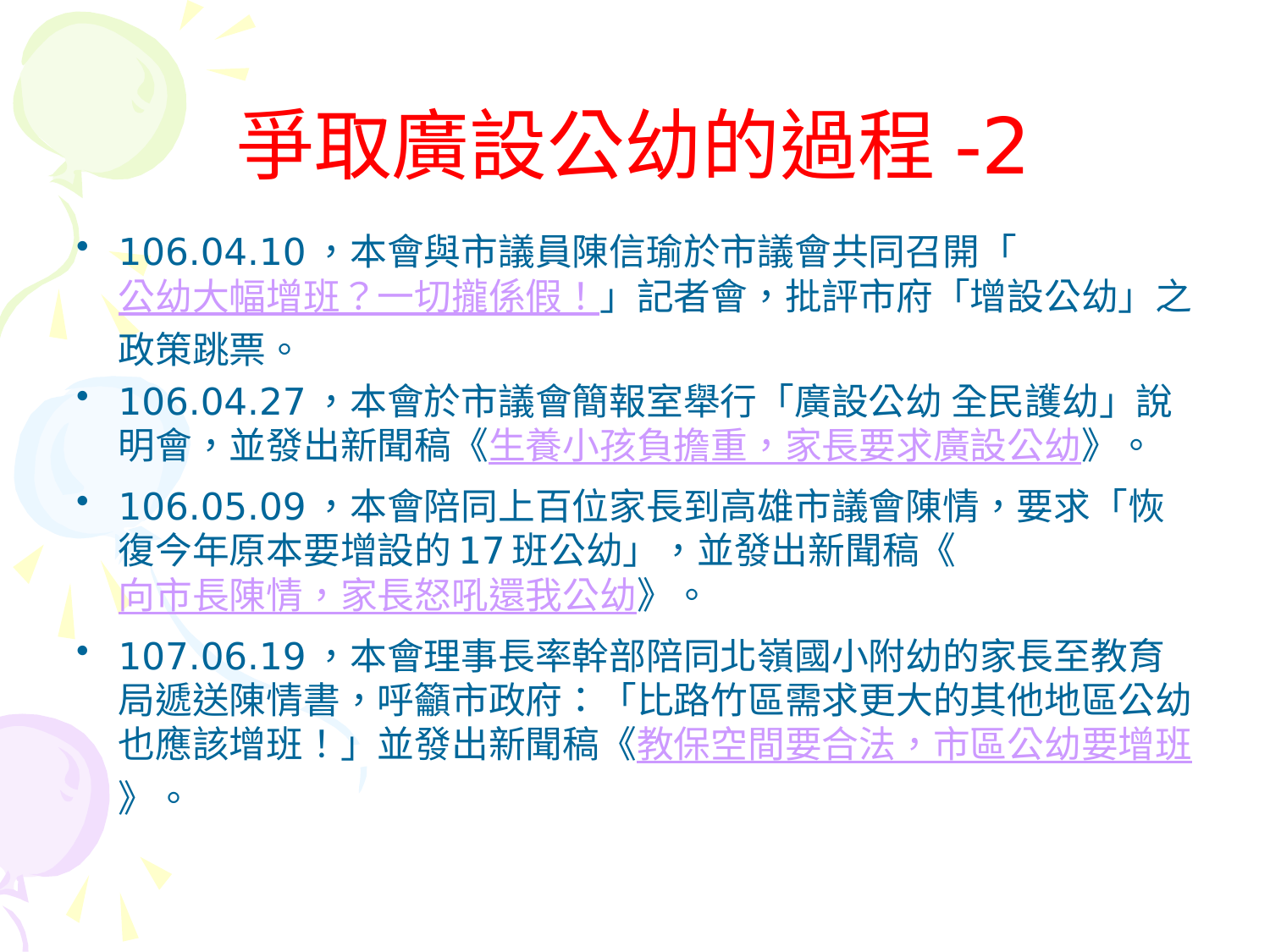

# 爭取廣設公幼的過程-2
106.04.10，本會與市議員陳信瑜於市議會共同召開「公幼大幅增班？一切攏係假！」記者會，批評市府「增設公幼」之政策跳票。
106.04.27，本會於市議會簡報室舉行「廣設公幼 全民護幼」說明會，並發出新聞稿《生養小孩負擔重，家長要求廣設公幼》。
106.05.09，本會陪同上百位家長到高雄市議會陳情，要求「恢復今年原本要增設的17班公幼」，並發出新聞稿《向市長陳情，家長怒吼還我公幼》。
107.06.19，本會理事長率幹部陪同北嶺國小附幼的家長至教育局遞送陳情書，呼籲市政府：「比路竹區需求更大的其他地區公幼也應該增班！」並發出新聞稿《教保空間要合法，市區公幼要增班》。